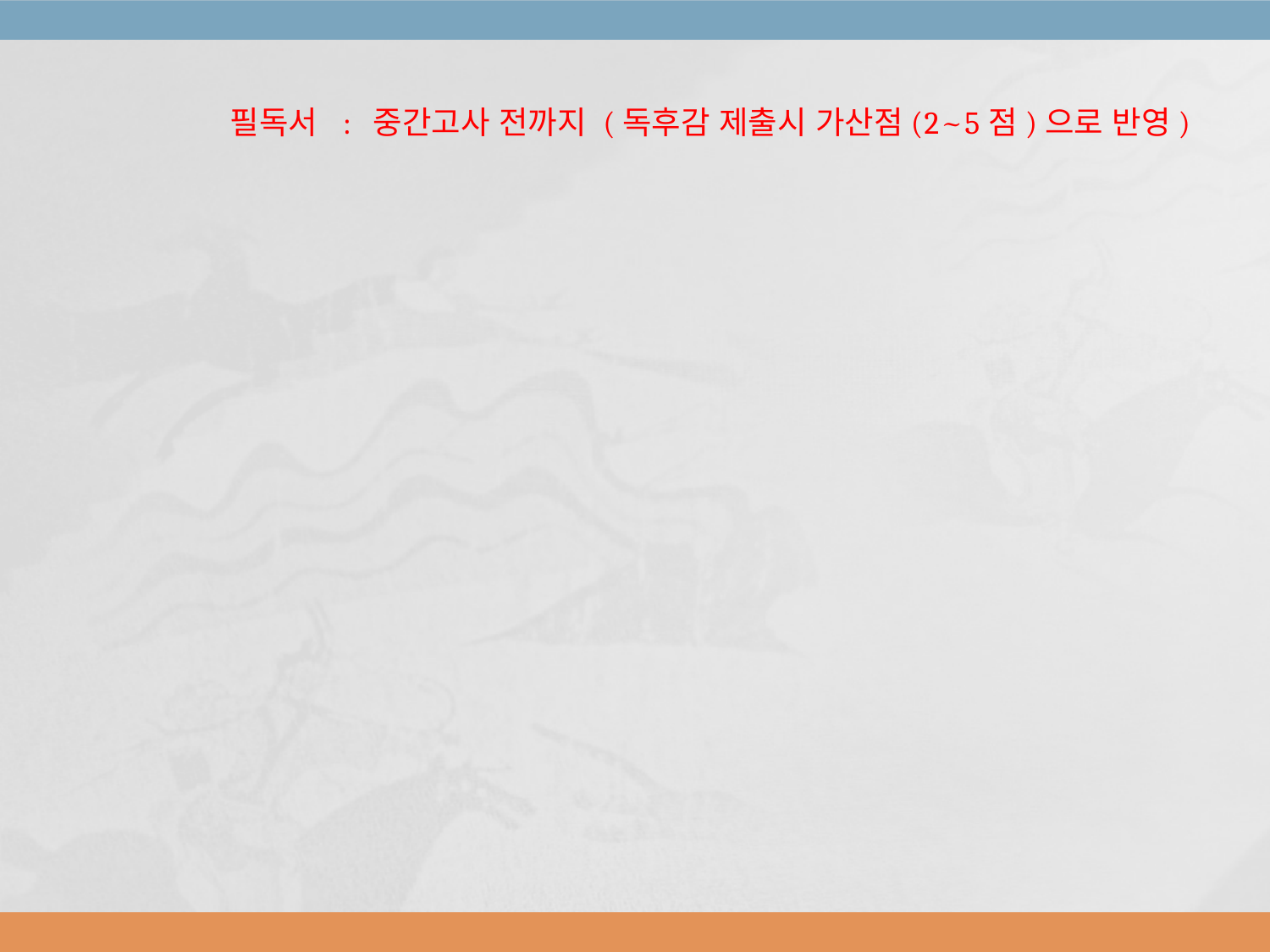

필독서  :  중간고사 전까지 (독후감 제출시 가산점(2~5점)으로 반영)